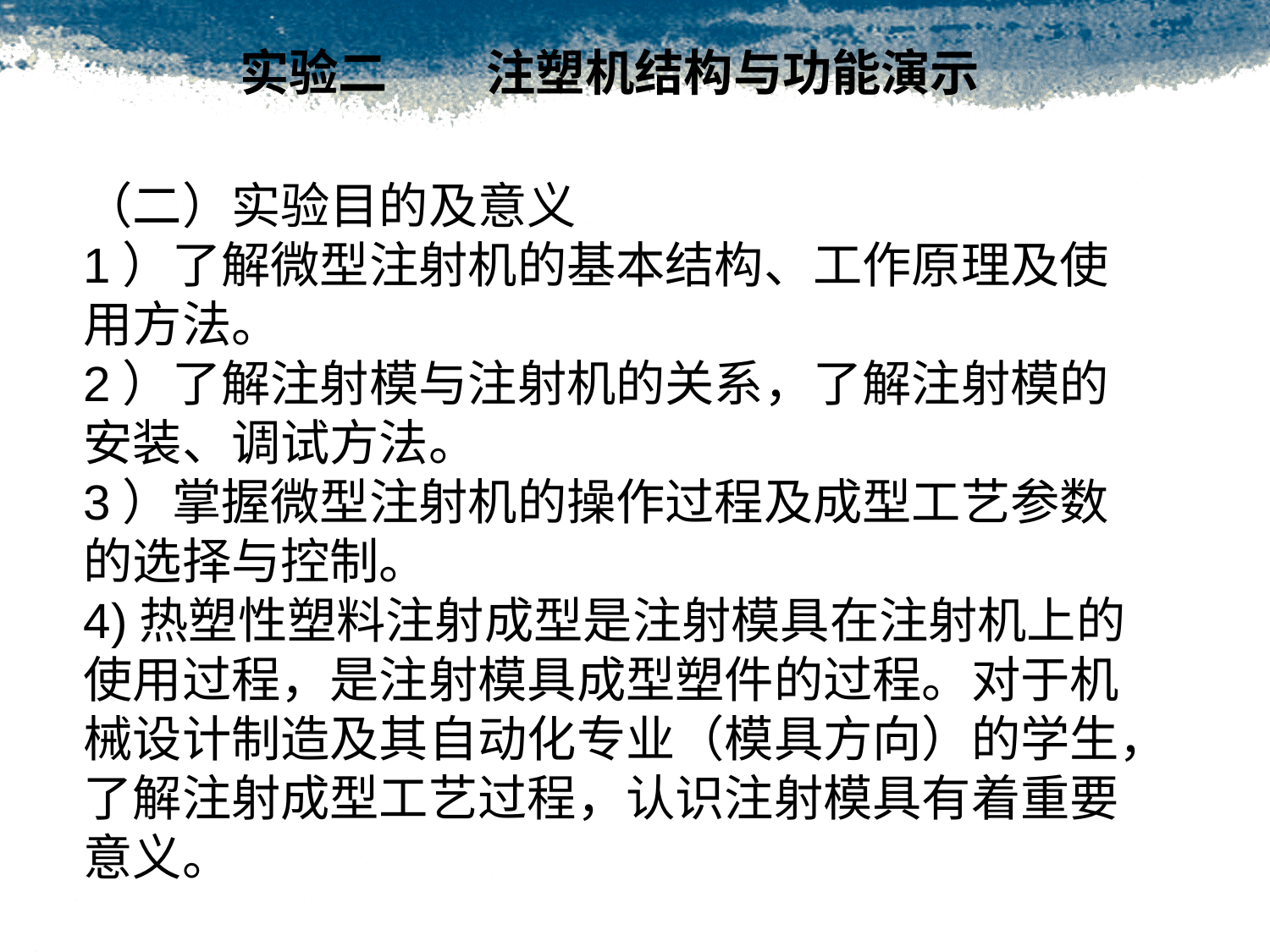

实验二　　注塑机结构与功能演示
（二）实验目的及意义 1）了解微型注射机的基本结构、工作原理及使用方法。2）了解注射模与注射机的关系，了解注射模的安装、调试方法。3）掌握微型注射机的操作过程及成型工艺参数的选择与控制。4)热塑性塑料注射成型是注射模具在注射机上的使用过程，是注射模具成型塑件的过程。对于机械设计制造及其自动化专业（模具方向）的学生，了解注射成型工艺过程，认识注射模具有着重要意义。